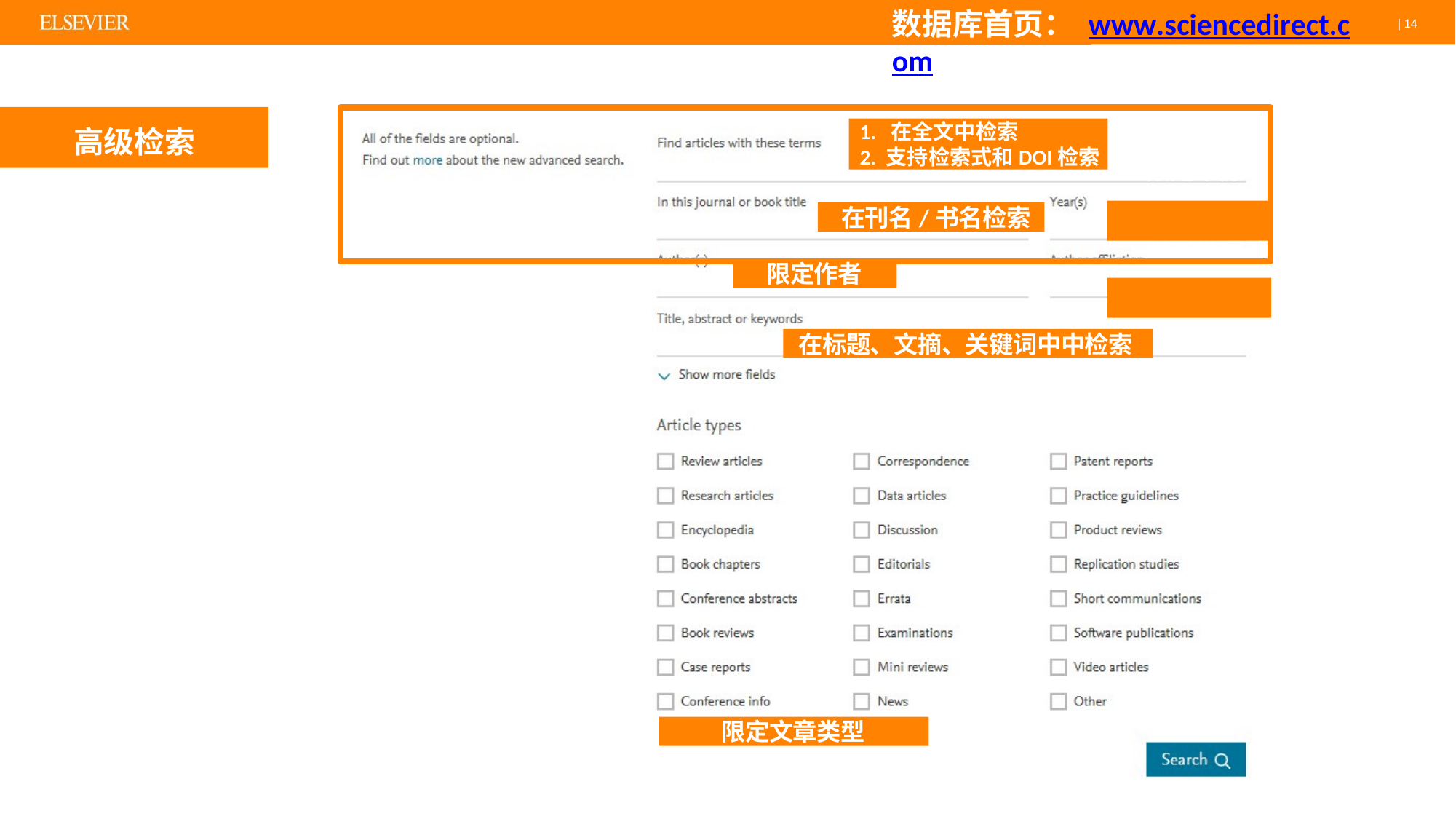

# 数据库首页： www.sciencedirect.com
| 14

限定年份 限定机构

1.  在全文中检索
2. 支持检索式和DOI检索
高级检索

在刊名/书名检索
限定作者

在标题、文摘、关键词中中检索
限定文章类型